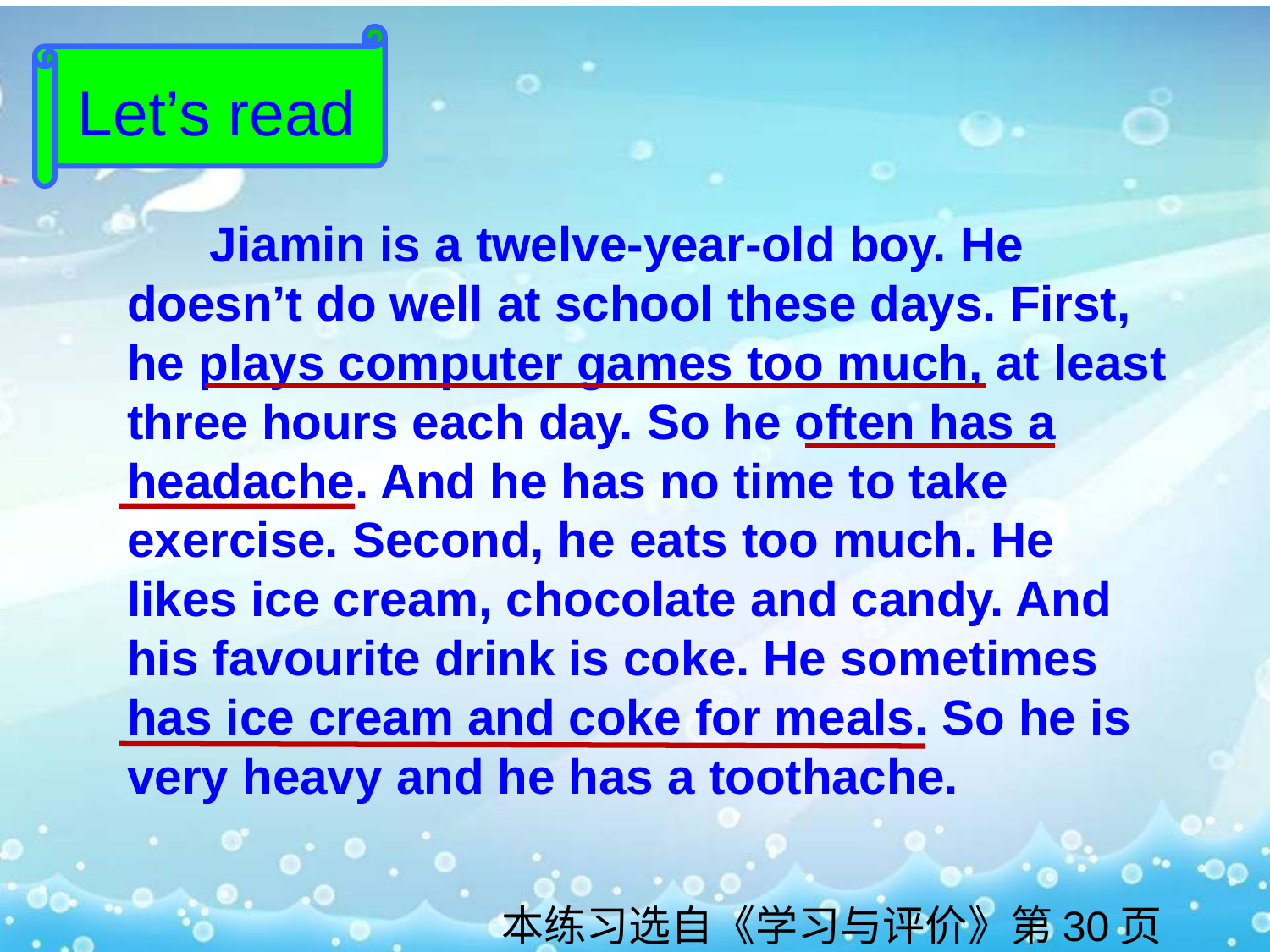

Let’s read
      Jiamin is a twelve-year-old boy. He doesn’t do well at school these days. First, he plays computer games too much, at least three hours each day. So he often has a headache. And he has no time to take exercise. Second, he eats too much. He likes ice cream, chocolate and candy. And his favourite drink is coke. He sometimes has ice cream and coke for meals. So he is very heavy and he has a toothache.
本练习选自《学习与评价》第30页